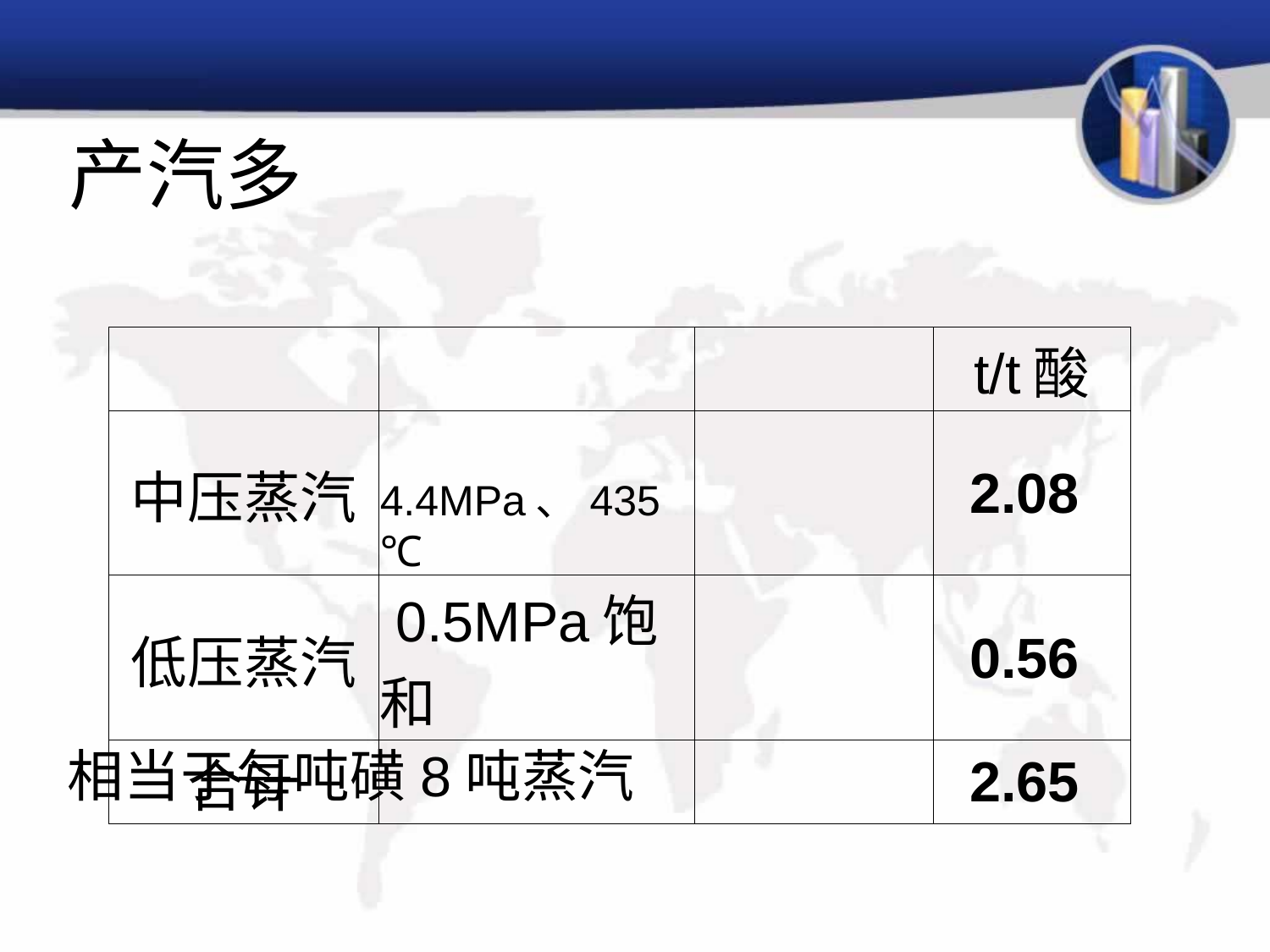

# 产汽多
|  |  |  | t/t酸 |
| --- | --- | --- | --- |
| 中压蒸汽 | 4.4MPa、435℃ |  | 2.08 |
| 低压蒸汽 | 0.5MPa饱和 |  | 0.56 |
| 合计 |  |  | 2.65 |
相当于每吨磺8吨蒸汽